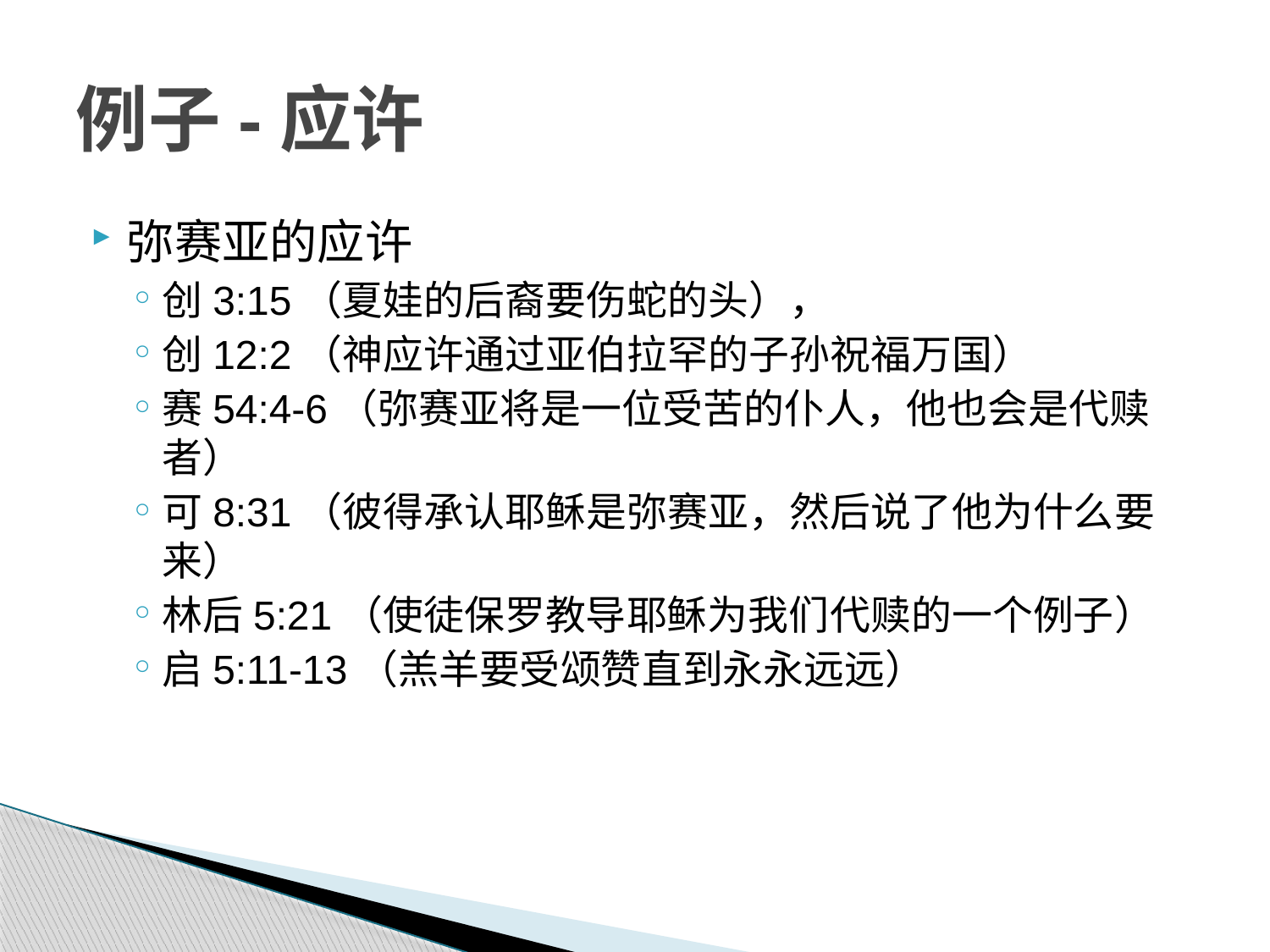

# 例子-应许
弥赛亚的应许
创3:15（夏娃的后裔要伤蛇的头），
创12:2（神应许通过亚伯拉罕的子孙祝福万国）
赛54:4-6（弥赛亚将是一位受苦的仆人，他也会是代赎者）
可8:31（彼得承认耶稣是弥赛亚，然后说了他为什么要来）
林后5:21（使徒保罗教导耶稣为我们代赎的一个例子）
启5:11-13（羔羊要受颂赞直到永永远远）